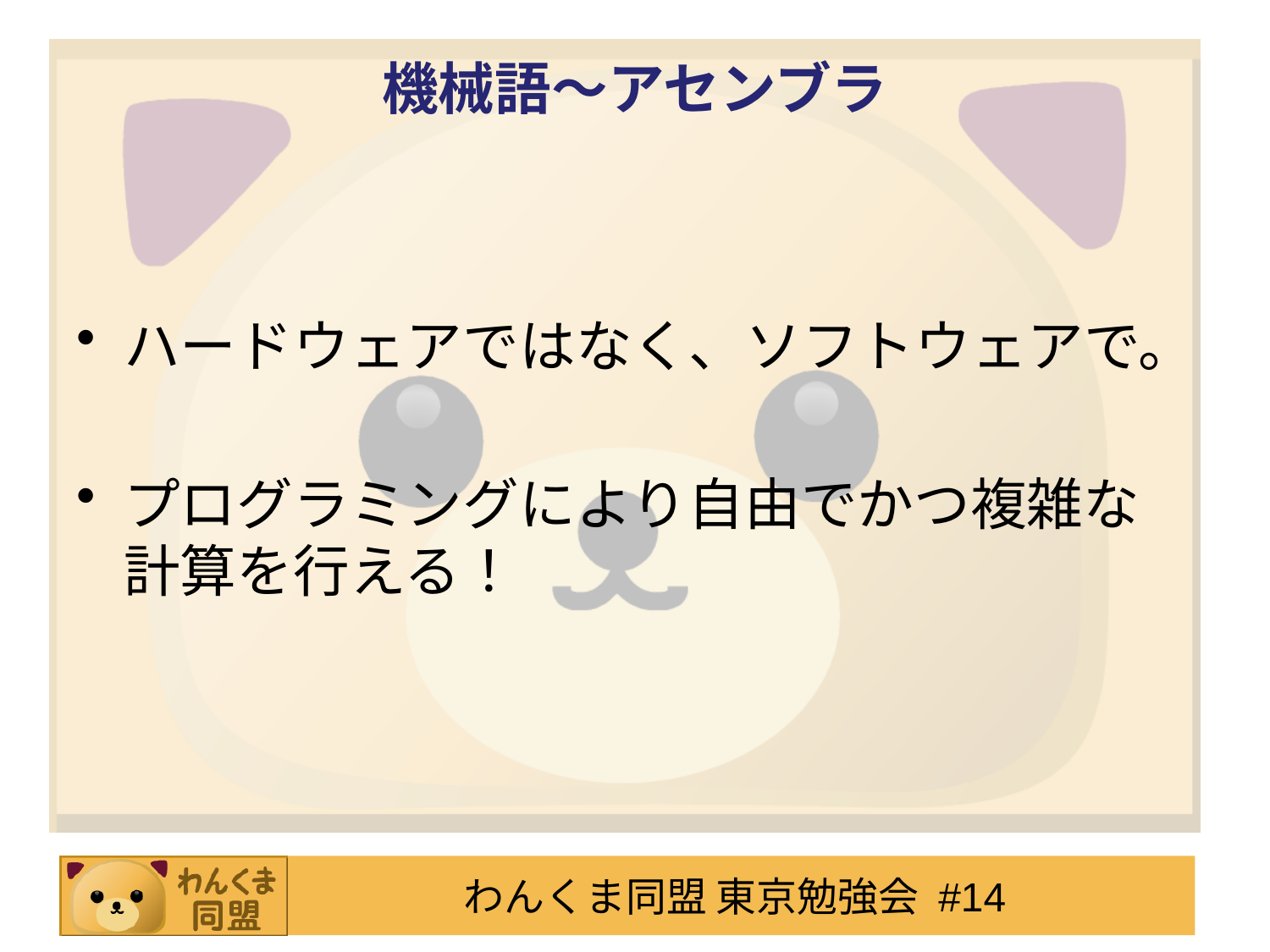

# 機械語～アセンブラ

ハードウェアではなく、ソフトウェアで。

プログラミングにより自由でかつ複雑な計算を行える！